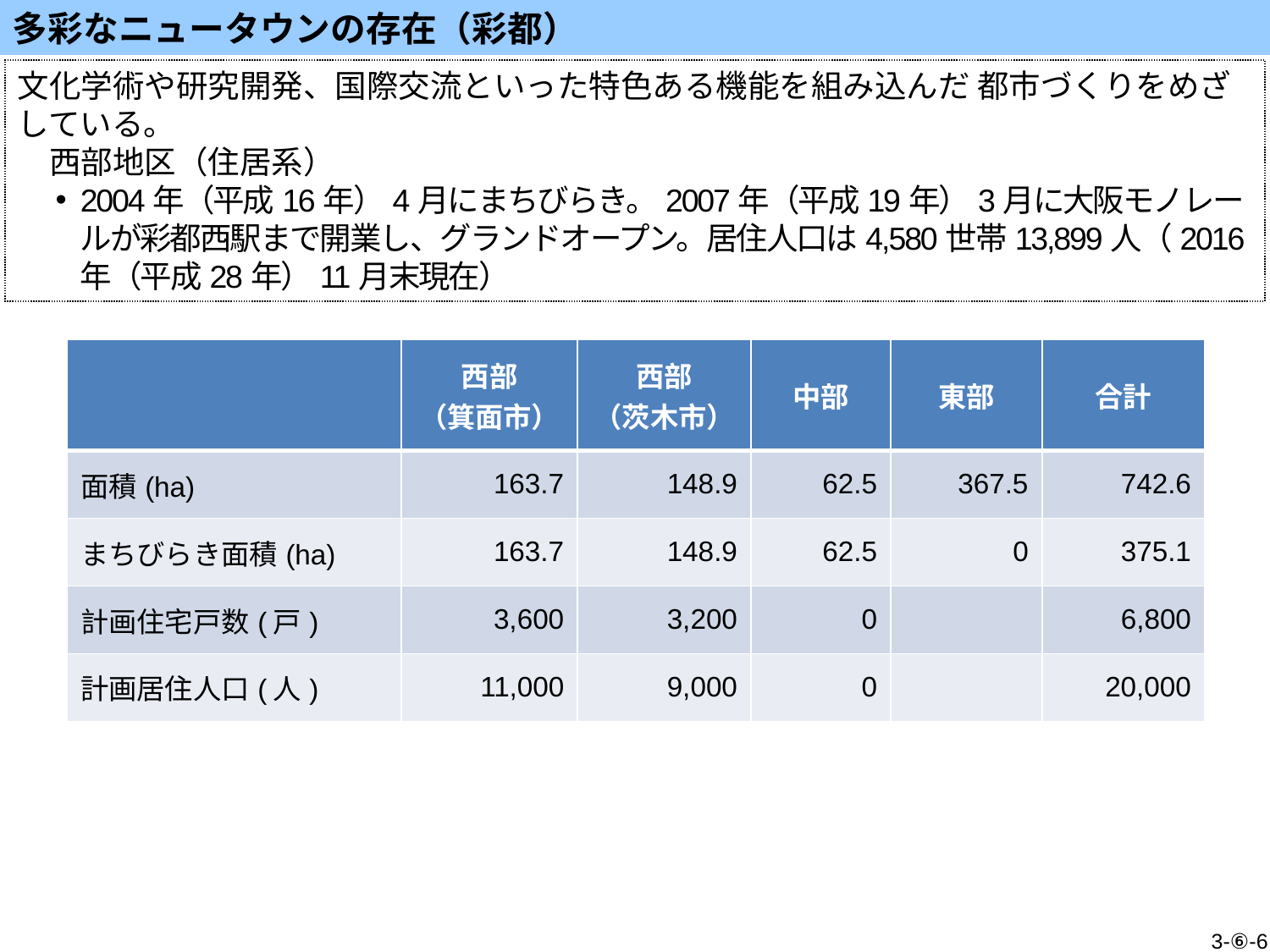

多彩なニュータウンの存在（彩都）
文化学術や研究開発、国際交流といった特色ある機能を組み込んだ 都市づくりをめざしている。
　西部地区（住居系）
2004年（平成16年）4月にまちびらき。2007年（平成19年）3月に大阪モノレールが彩都西駅まで開業し、グランドオープン。居住人口は4,580世帯13,899人（2016年（平成28年）11月末現在）
|  | 西部 （箕面市） | 西部 （茨木市） | 中部 | 東部 | 合計 |
| --- | --- | --- | --- | --- | --- |
| 面積(ha) | 163.7 | 148.9 | 62.5 | 367.5 | 742.6 |
| まちびらき面積(ha) | 163.7 | 148.9 | 62.5 | 0 | 375.1 |
| 計画住宅戸数(戸) | 3,600 | 3,200 | 0 |  | 6,800 |
| 計画居住人口(人) | 11,000 | 9,000 | 0 |  | 20,000 |
3-⑥-6